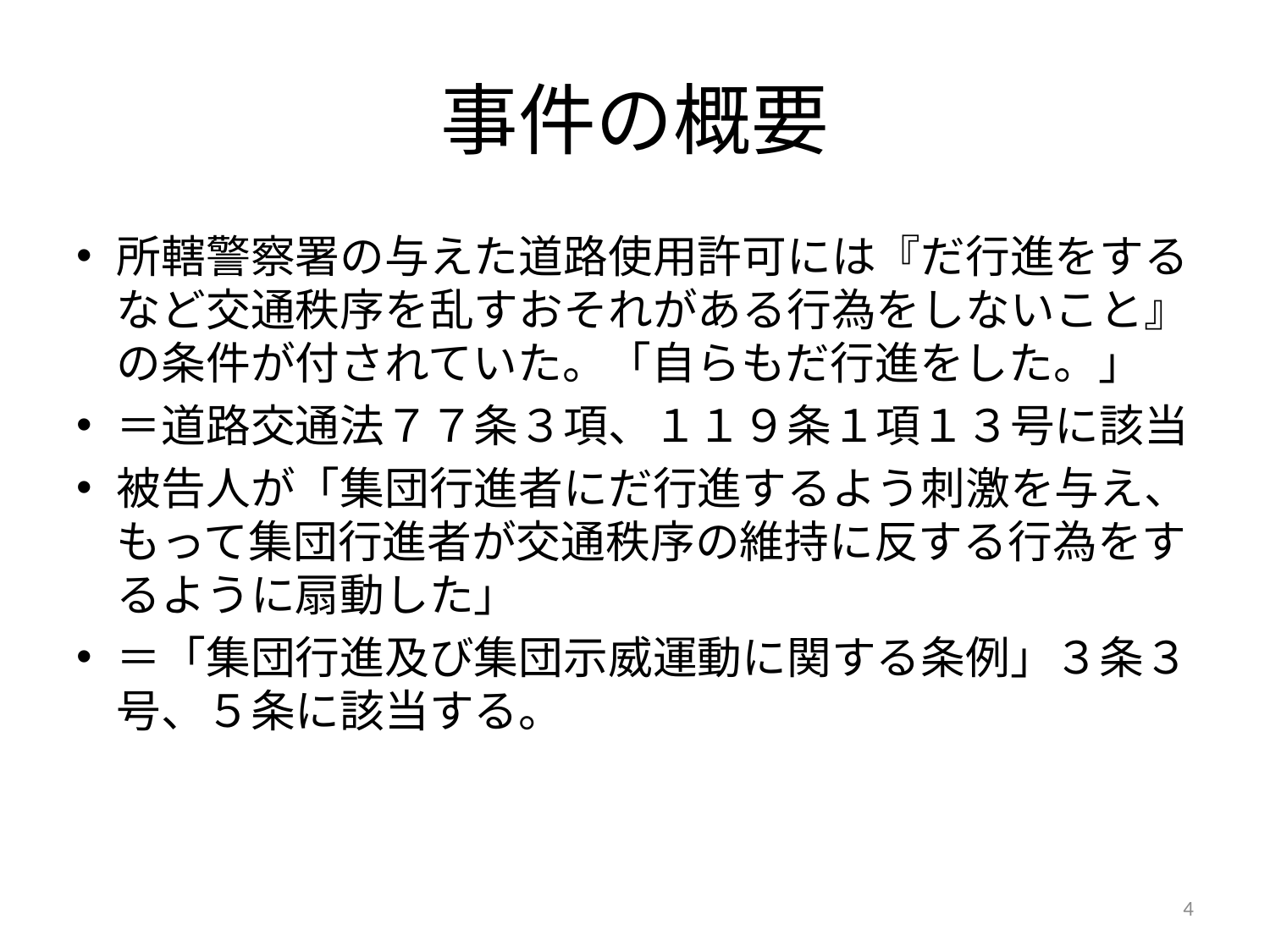

# 事件の概要
所轄警察署の与えた道路使用許可には『だ行進をするなど交通秩序を乱すおそれがある行為をしないこと』の条件が付されていた。「自らもだ行進をした。」
＝道路交通法７７条３項、１１９条１項１３号に該当
被告人が「集団行進者にだ行進するよう刺激を与え、もって集団行進者が交通秩序の維持に反する行為をするように扇動した」
＝「集団行進及び集団示威運動に関する条例」３条３号、５条に該当する。
4